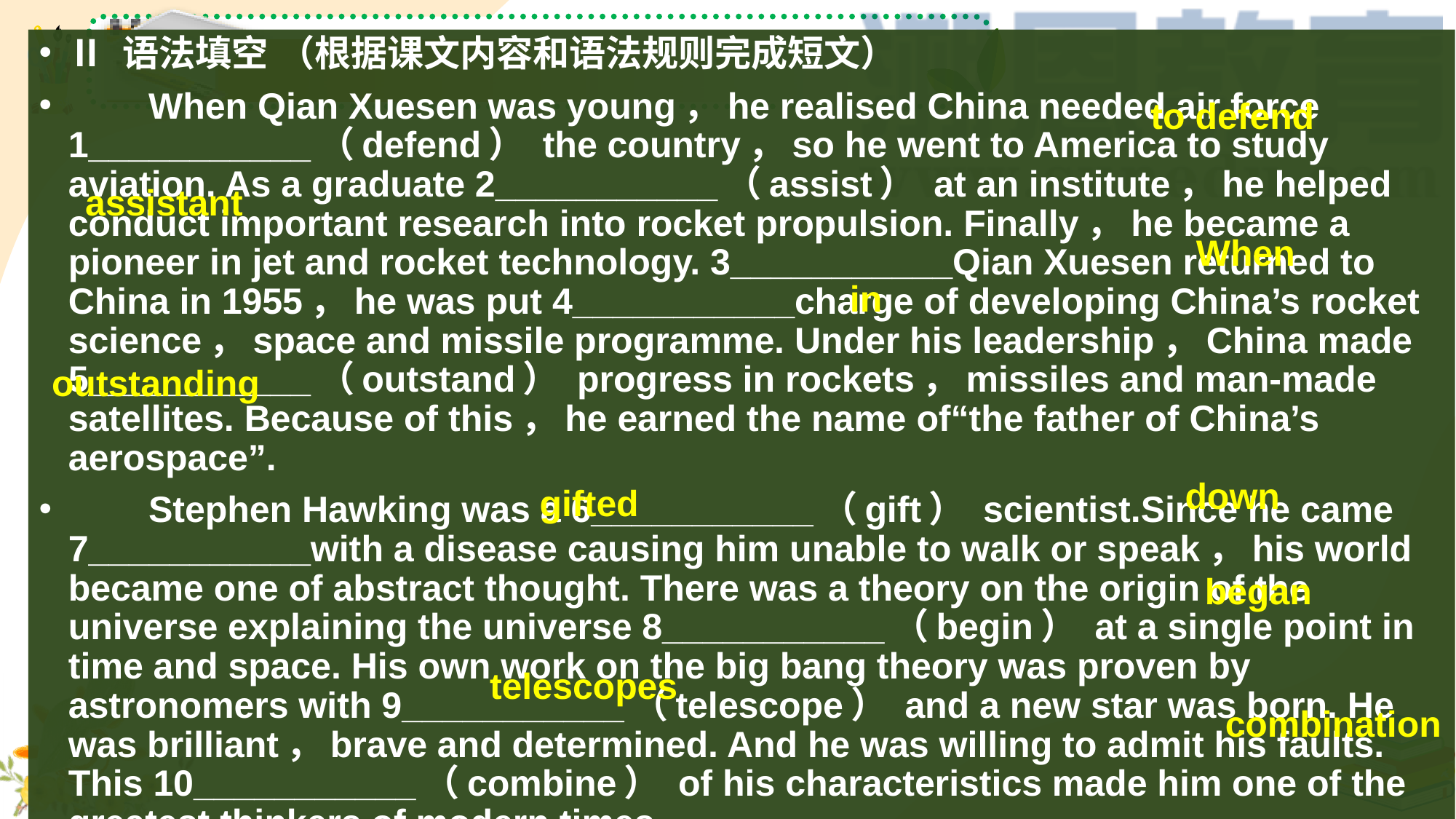

Ⅱ 语法填空 （根据课文内容和语法规则完成短文）
　　When Qian Xuesen was young，he realised China needed air force 1___________（defend） the country，so he went to America to study aviation. As a graduate 2___________（assist） at an institute，he helped conduct important research into rocket propulsion. Finally，he became a pioneer in jet and rocket technology. 3___________Qian Xuesen returned to China in 1955，he was put 4___________charge of developing China’s rocket science，space and missile programme. Under his leadership，China made 5___________（outstand） progress in rockets，missiles and man-made satellites. Because of this，he earned the name of“the father of China’s aerospace”.
　　Stephen Hawking was a 6___________（gift） scientist.Since he came 7___________with a disease causing him unable to walk or speak，his world became one of abstract thought. There was a theory on the origin of the universe explaining the universe 8___________（begin） at a single point in time and space. His own work on the big bang theory was proven by astronomers with 9___________（telescope） and a new star was born. He was brilliant，brave and determined. And he was willing to admit his faults. This 10___________（combine） of his characteristics made him one of the greatest thinkers of modern times.

to defend
assistant
When
in
outstanding
down
gifted
began
telescopes
combination